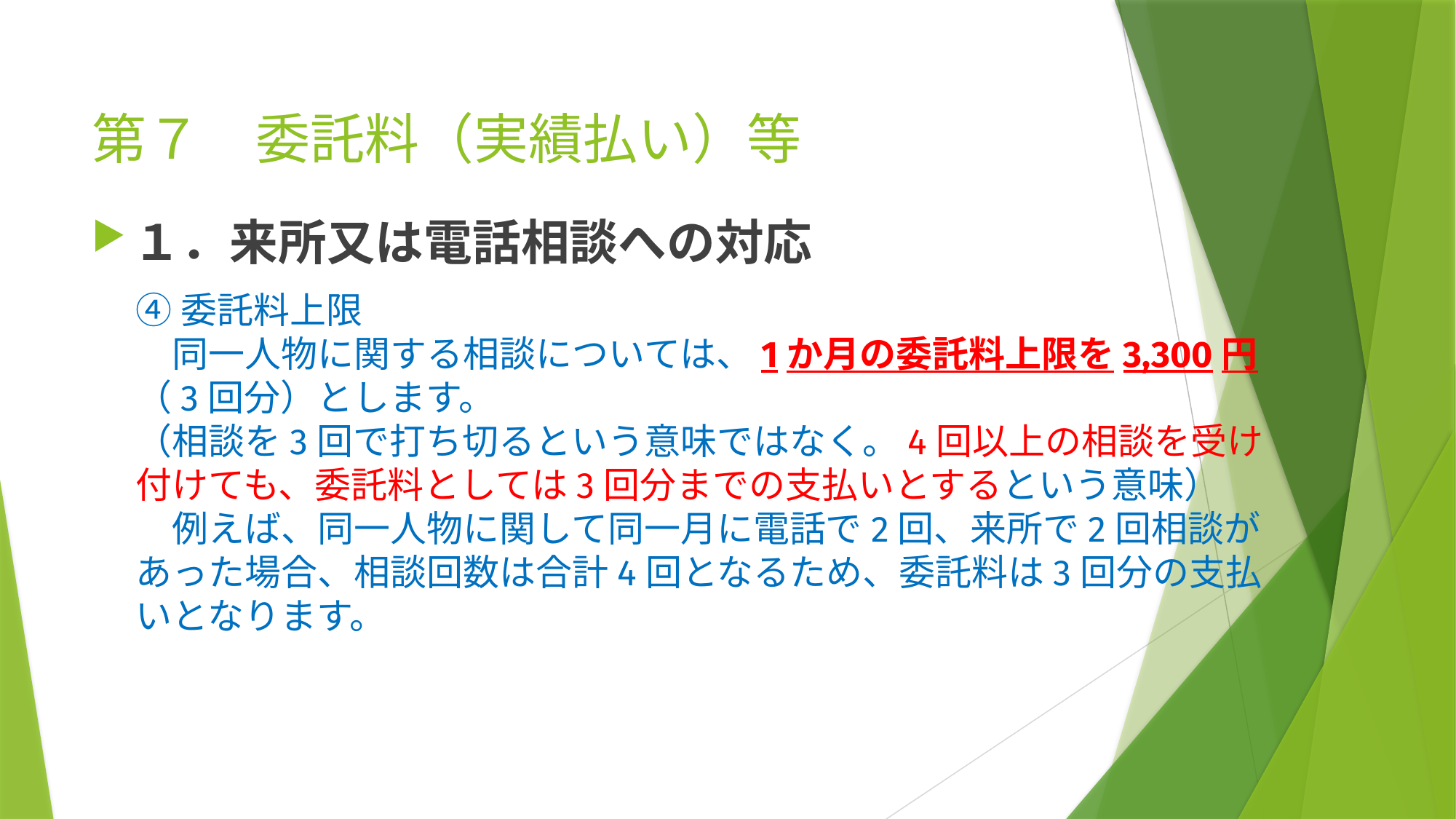

# 第７　委託料（実績払い）等
１．来所又は電話相談への対応
④委託料上限
　同一人物に関する相談については、1か月の委託料上限を3,300円（3回分）とします。
（相談を3回で打ち切るという意味ではなく。4回以上の相談を受け付けても、委託料としては3回分までの支払いとするという意味）
　例えば、同一人物に関して同一月に電話で2回、来所で2回相談があった場合、相談回数は合計4回となるため、委託料は3回分の支払いとなります。